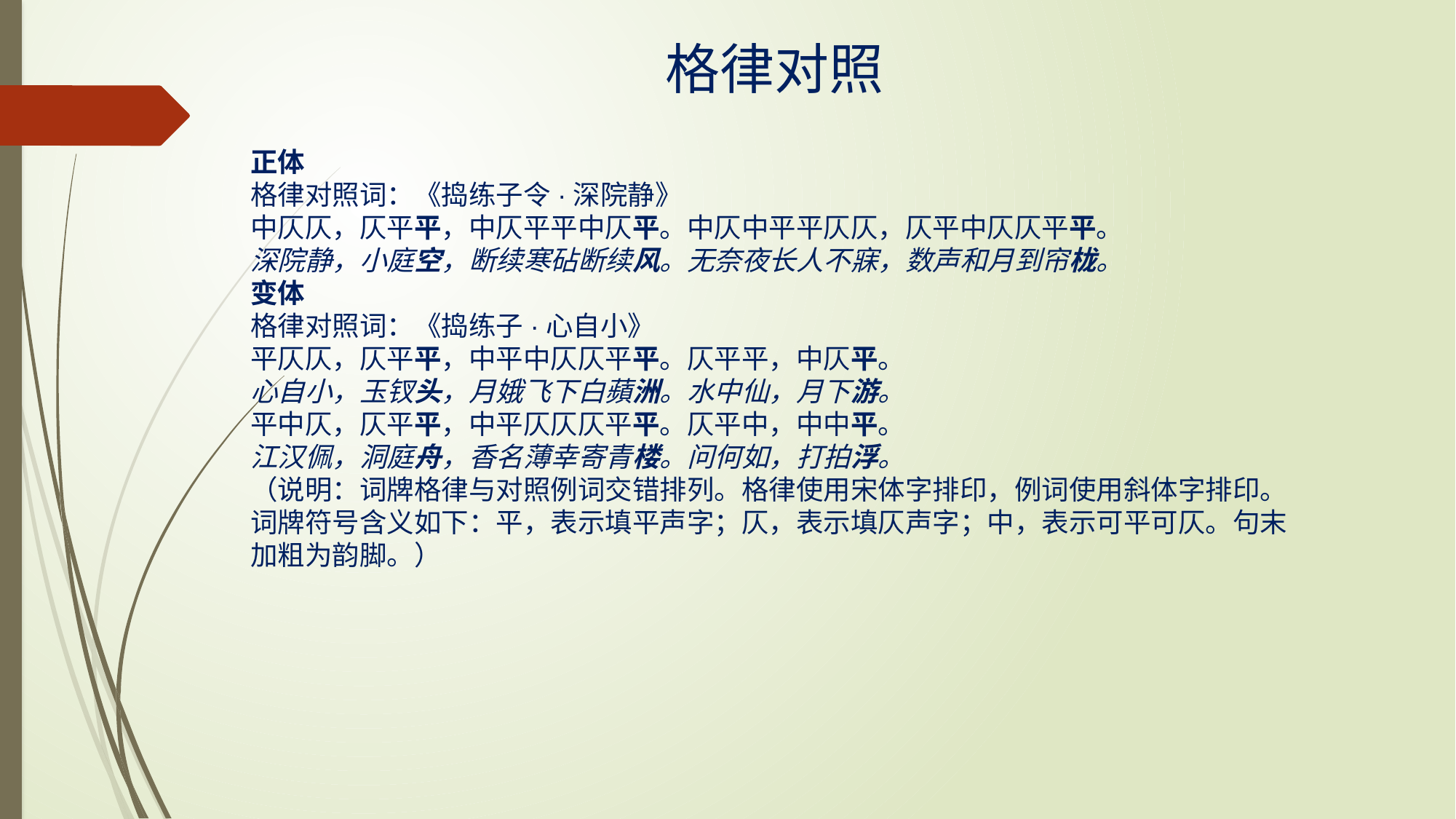

格律对照
正体
格律对照词：《捣练子令·深院静》
中仄仄，仄平平，中仄平平中仄平。中仄中平平仄仄，仄平中仄仄平平。
深院静，小庭空，断续寒砧断续风。无奈夜长人不寐，数声和月到帘栊。
变体
格律对照词：《捣练子·心自小》
平仄仄，仄平平，中平中仄仄平平。仄平平，中仄平。
心自小，玉钗头，月娥飞下白蘋洲。水中仙，月下游。
平中仄，仄平平，中平仄仄仄平平。仄平中，中中平。
江汉佩，洞庭舟，香名薄幸寄青楼。问何如，打拍浮。
（说明：词牌格律与对照例词交错排列。格律使用宋体字排印，例词使用斜体字排印。词牌符号含义如下：平，表示填平声字；仄，表示填仄声字；中，表示可平可仄。句末加粗为韵脚。）